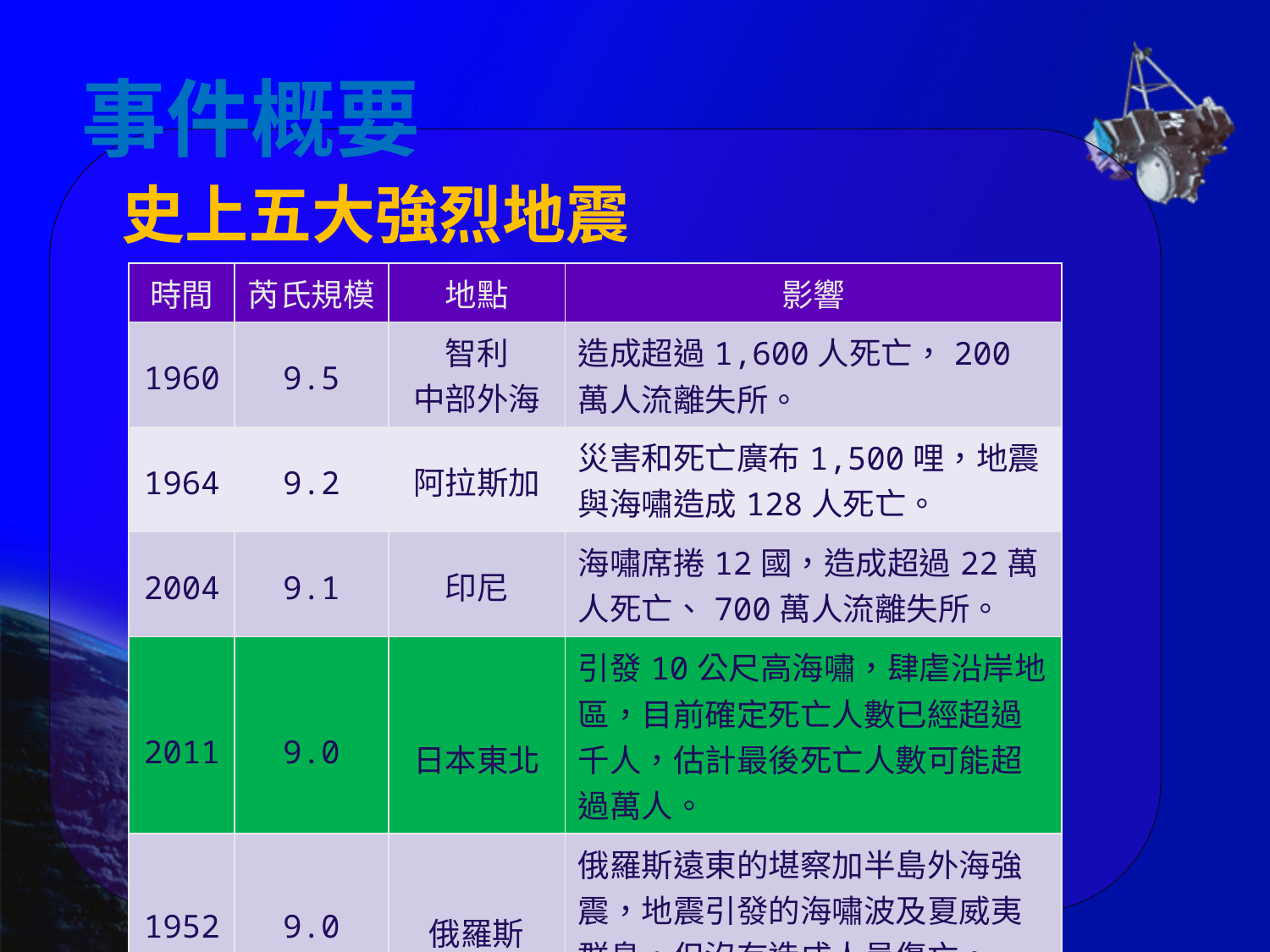

事件概要

史上五大強烈地震
| 時間 | 芮氏規模 | 地點 | 影響 |
| --- | --- | --- | --- |
| 1960 | 9.5 | 智利 中部外海 | 造成超過1,600人死亡，200萬人流離失所。 |
| 1964 | 9.2 | 阿拉斯加 | 災害和死亡廣布1,500哩，地震與海嘯造成128人死亡。 |
| 2004 | 9.1 | 印尼 | 海嘯席捲12國，造成超過22萬人死亡、700萬人流離失所。 |
| 2011 | 9.0 | 日本東北 | 引發10公尺高海嘯，肆虐沿岸地區，目前確定死亡人數已經超過千人，估計最後死亡人數可能超過萬人。 |
| 1952 | 9.0 | 俄羅斯 | 俄羅斯遠東的堪察加半島外海強震，地震引發的海嘯波及夏威夷群島，但沒有造成人員傷亡。 |